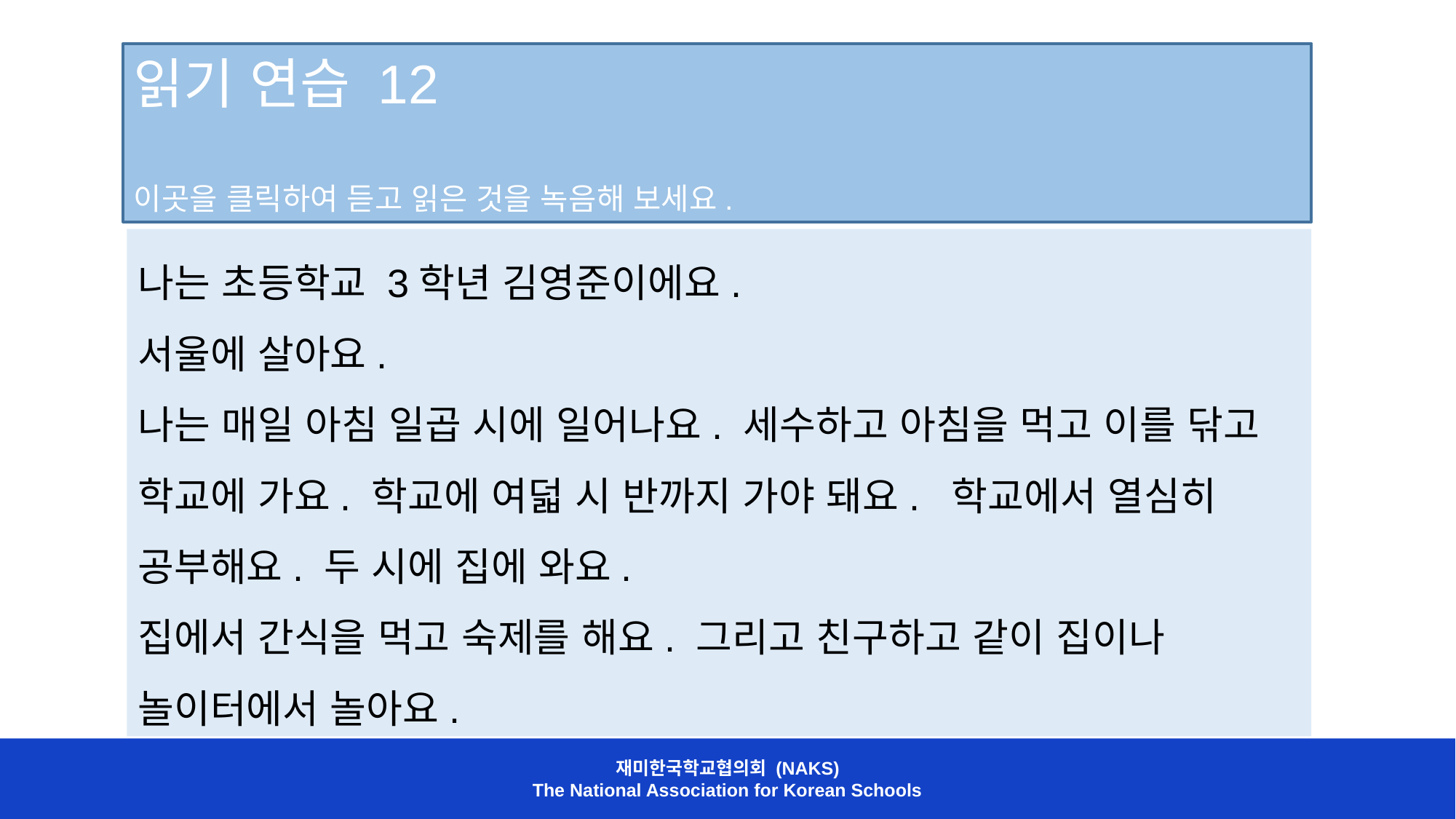

읽기 연습 12

이곳을 클릭하여 듣고 읽은 것을 녹음해 보세요.
나는 초등학교 3학년 김영준이에요.
서울에 살아요.
나는 매일 아침 일곱 시에 일어나요. 세수하고 아침을 먹고 이를 닦고 학교에 가요. 학교에 여덟 시 반까지 가야 돼요.  학교에서 열심히 공부해요. 두 시에 집에 와요.
집에서 간식을 먹고 숙제를 해요. 그리고 친구하고 같이 집이나 놀이터에서 놀아요.
재미한국학교협의회 (NAKS)
The National Association for Korean Schools